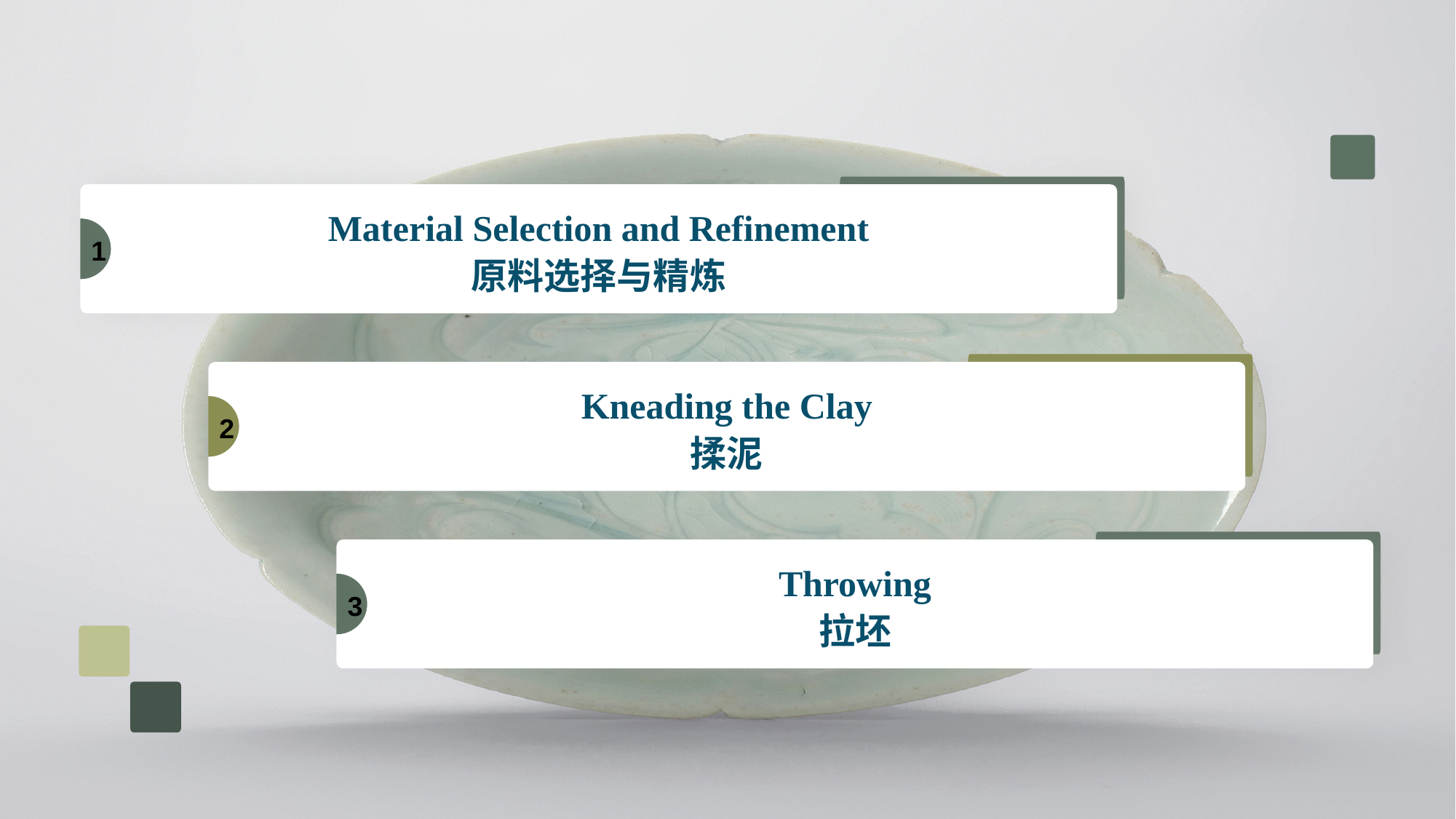

Material Selection and Refinement
原料选择与精炼

1

Kneading the Clay
揉泥
2

Throwing
拉坯
3